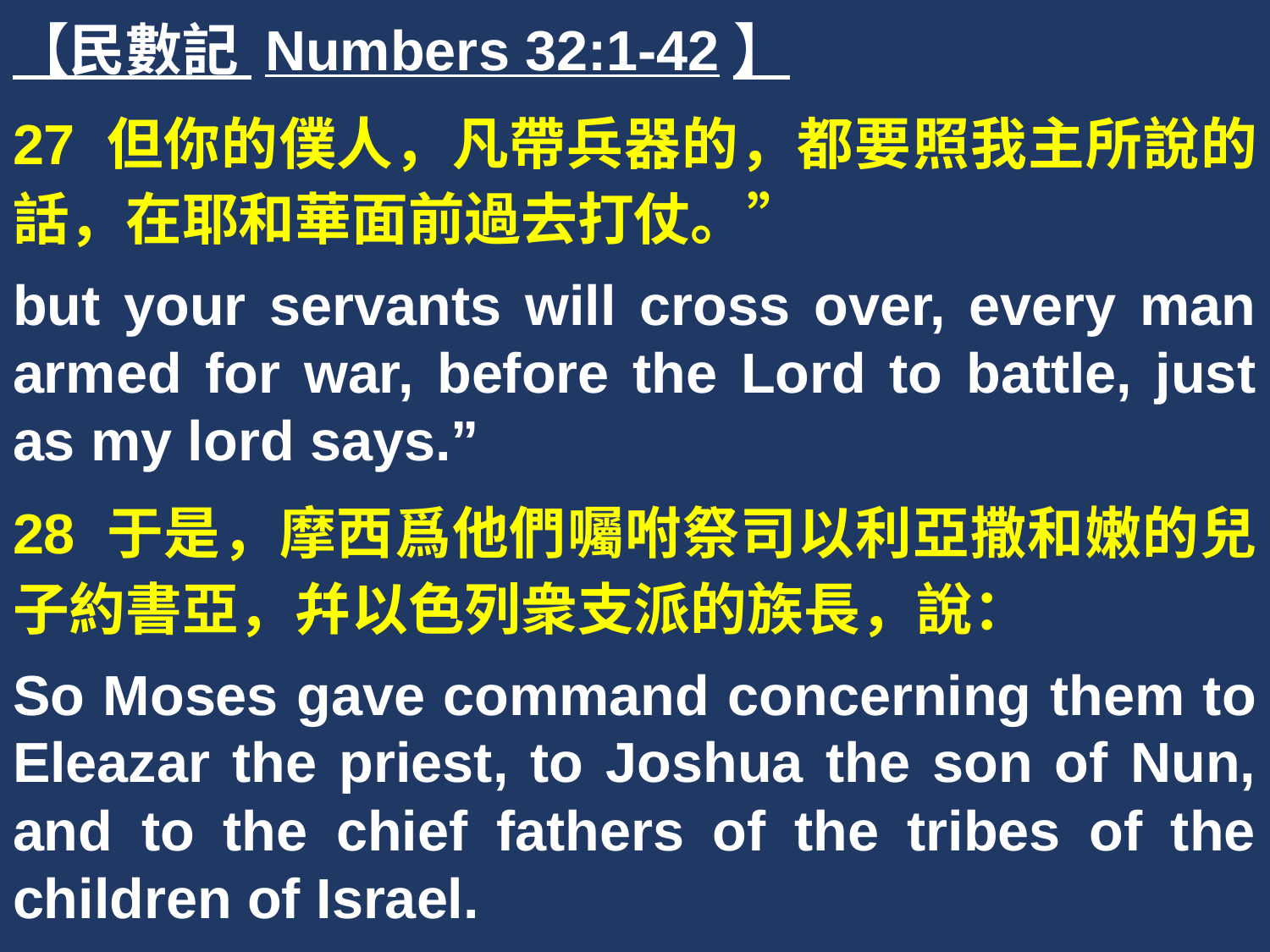

【民數記 Numbers 32:1-42】
27 但你的僕人，凡帶兵器的，都要照我主所說的話，在耶和華面前過去打仗。”
but your servants will cross over, every man armed for war, before the Lord to battle, just as my lord says.”
28 于是，摩西爲他們囑咐祭司以利亞撒和嫩的兒子約書亞，幷以色列衆支派的族長，說：
So Moses gave command concerning them to Eleazar the priest, to Joshua the son of Nun, and to the chief fathers of the tribes of the children of Israel.